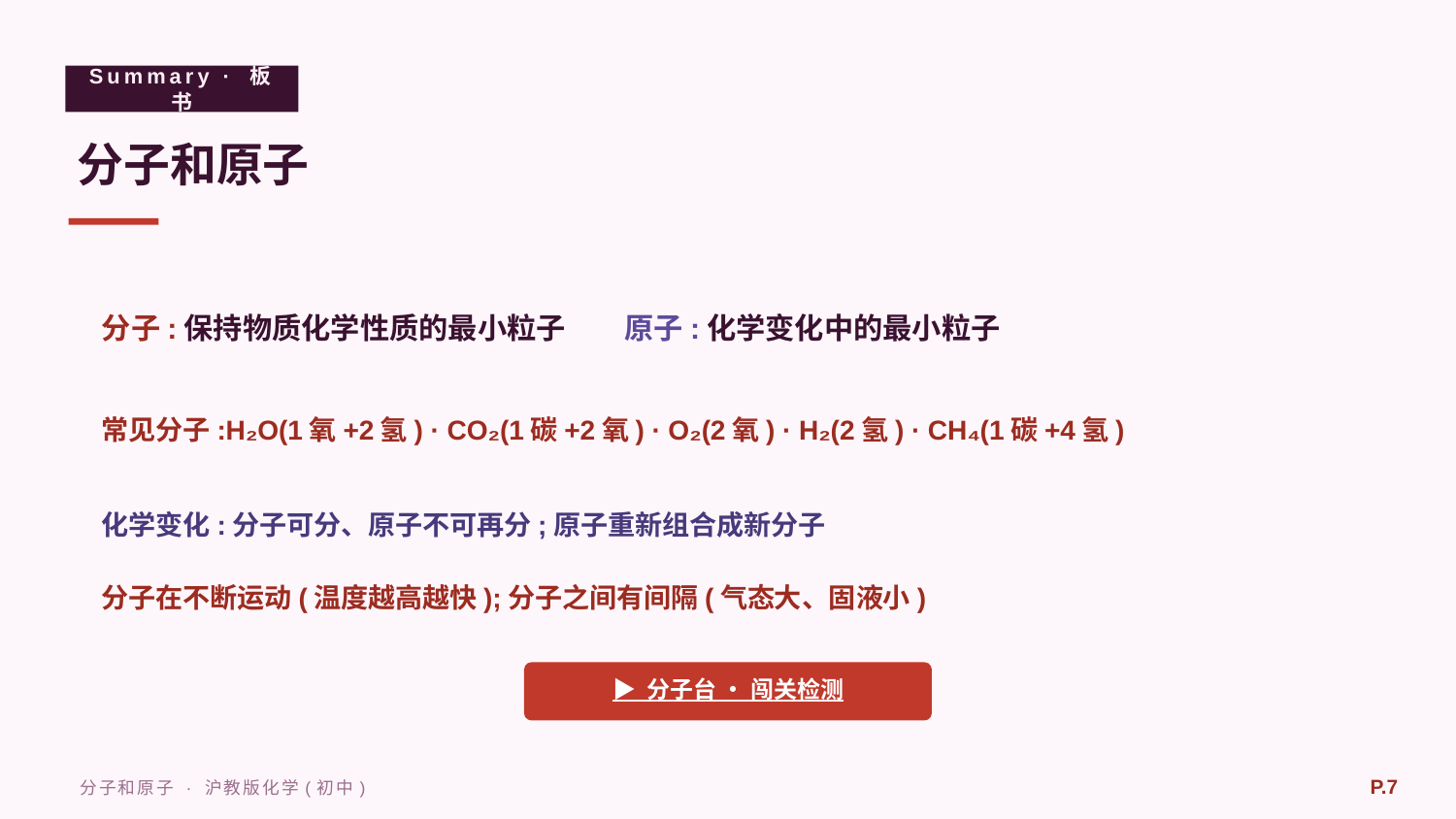

Summary · 板书

分子和原子

分子:保持物质化学性质的最小粒子　　原子:化学变化中的最小粒子
常见分子:H₂O(1氧+2氢) · CO₂(1碳+2氧) · O₂(2氧) · H₂(2氢) · CH₄(1碳+4氢)
化学变化:分子可分、原子不可再分;原子重新组合成新分子
分子在不断运动(温度越高越快);分子之间有间隔(气态大、固液小)
▶  分子台 · 闯关检测

P.7
分子和原子 · 沪教版化学(初中)